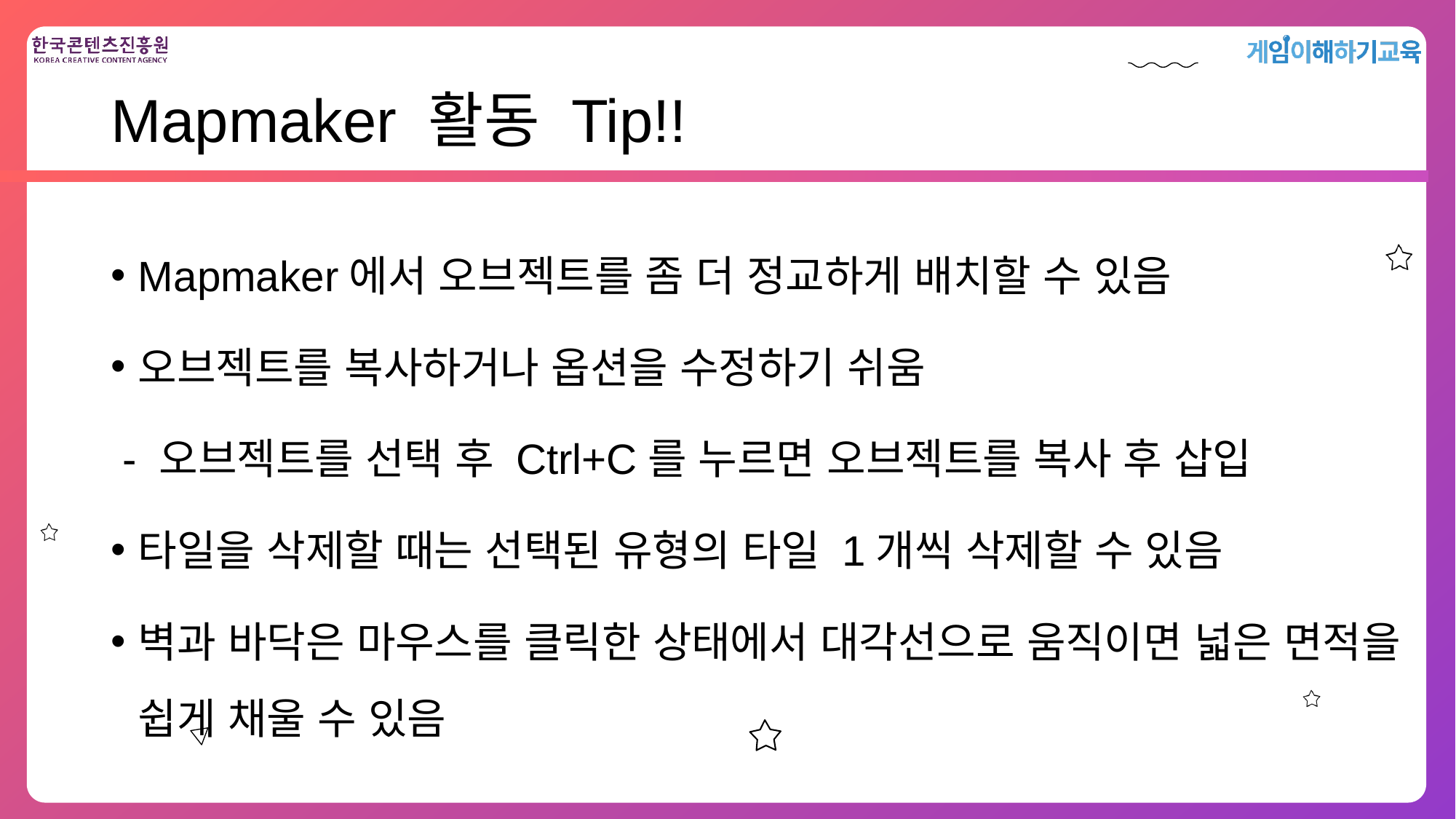

# Mapmaker 활동 Tip!!
Mapmaker에서 오브젝트를 좀 더 정교하게 배치할 수 있음
오브젝트를 복사하거나 옵션을 수정하기 쉬움
 - 오브젝트를 선택 후 Ctrl+C를 누르면 오브젝트를 복사 후 삽입
타일을 삭제할 때는 선택된 유형의 타일 1개씩 삭제할 수 있음
벽과 바닥은 마우스를 클릭한 상태에서 대각선으로 움직이면 넓은 면적을 쉽게 채울 수 있음